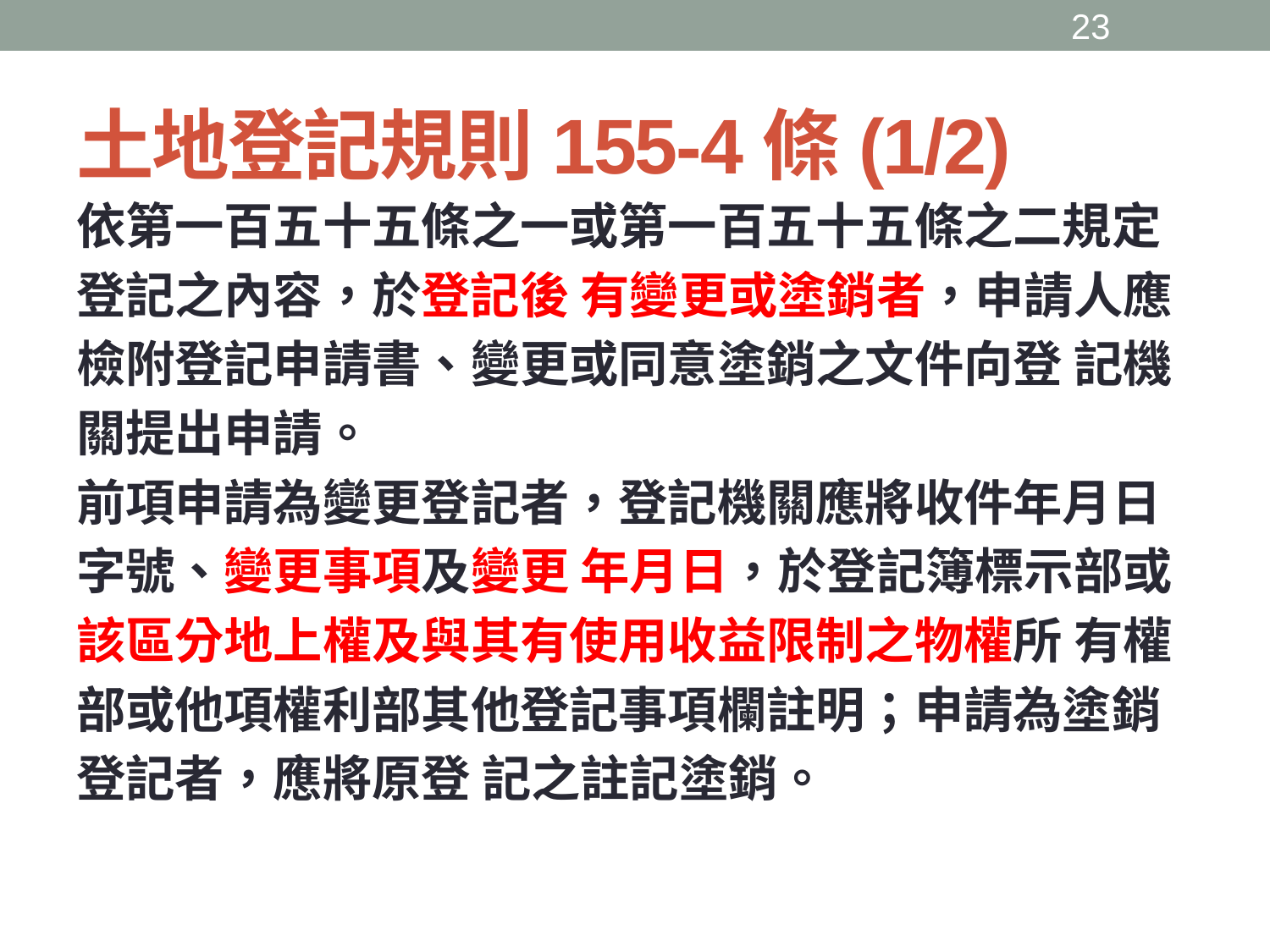

23
# 土地登記規則155-4條(1/2)
依第一百五十五條之一或第一百五十五條之二規定
登記之內容，於登記後 有變更或塗銷者，申請人應
檢附登記申請書、變更或同意塗銷之文件向登 記機
關提出申請。
前項申請為變更登記者，登記機關應將收件年月日
字號、變更事項及變更 年月日，於登記簿標示部或
該區分地上權及與其有使用收益限制之物權所 有權
部或他項權利部其他登記事項欄註明；申請為塗銷
登記者，應將原登 記之註記塗銷。